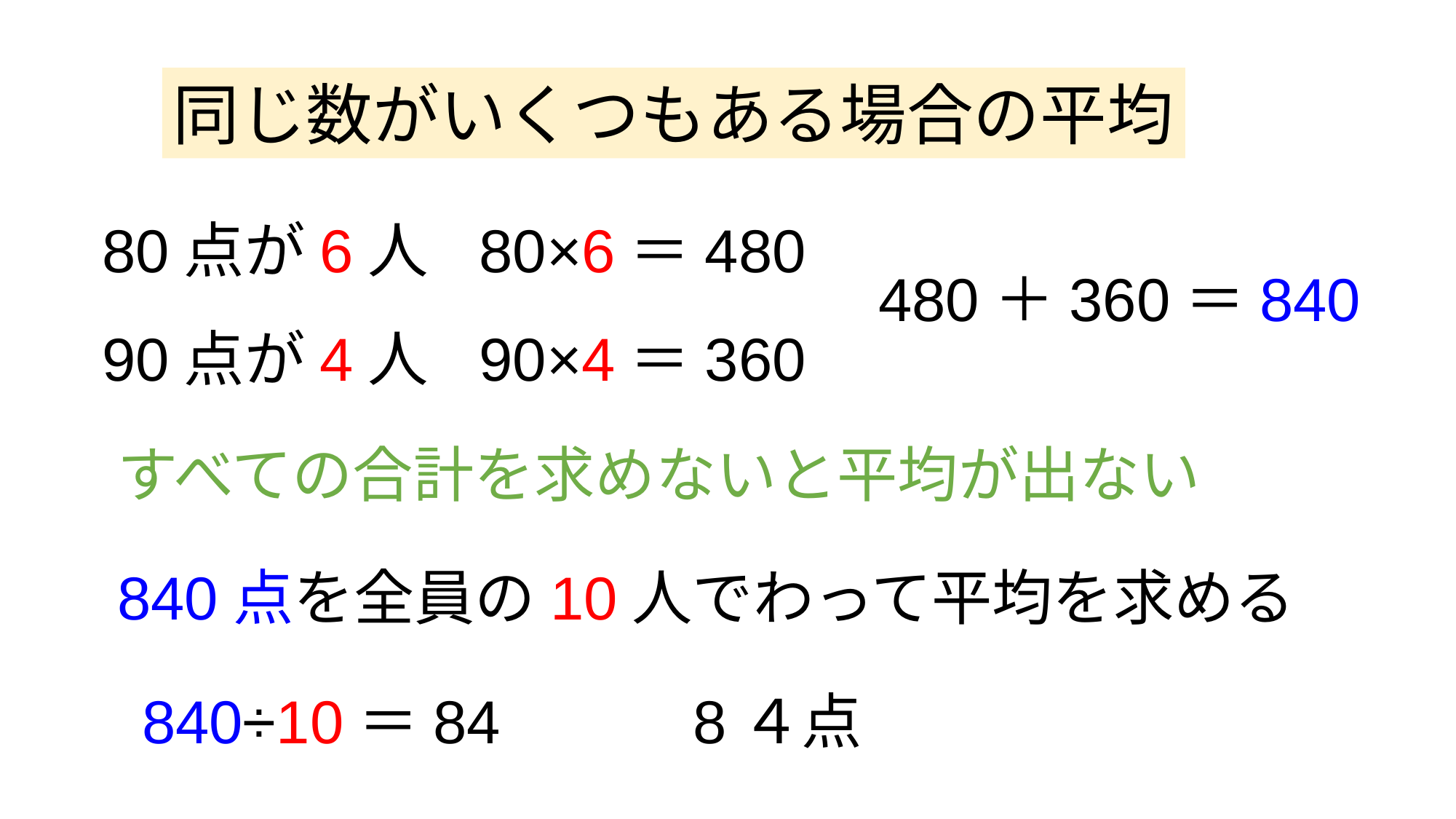

同じ数がいくつもある場合の平均
80点が6人
90点が4人
80×6＝480
90×4＝360
480＋360＝840
すべての合計を求めないと平均が出ない
840点を全員の10人でわって平均を求める
840÷10＝84
8４点